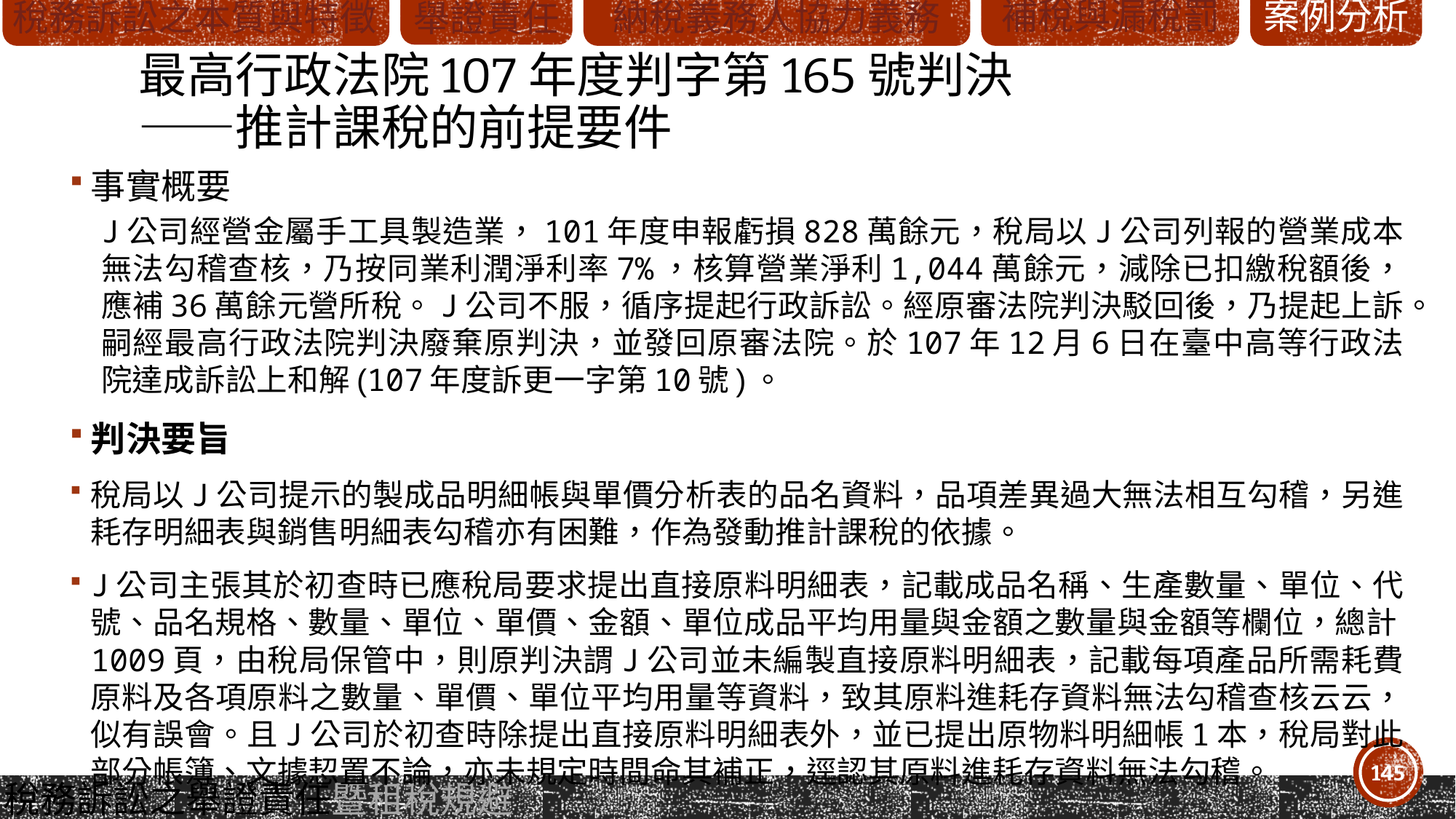

# 最高行政法院107年度判字第165號判決 ——推計課稅的前提要件
事實概要
J公司經營金屬手工具製造業，101年度申報虧損828萬餘元，稅局以J公司列報的營業成本無法勾稽查核，乃按同業利潤淨利率7%，核算營業淨利1,044萬餘元，減除已扣繳稅額後，應補36萬餘元營所稅。J公司不服，循序提起行政訴訟。經原審法院判決駁回後，乃提起上訴。嗣經最高行政法院判決廢棄原判決，並發回原審法院。於107年12月6日在臺中高等行政法院達成訴訟上和解(107年度訴更一字第10號)。
判決要旨
稅局以J公司提示的製成品明細帳與單價分析表的品名資料，品項差異過大無法相互勾稽，另進耗存明細表與銷售明細表勾稽亦有困難，作為發動推計課稅的依據。
J公司主張其於初查時已應稅局要求提出直接原料明細表，記載成品名稱、生產數量、單位、代號、品名規格、數量、單位、單價、金額、單位成品平均用量與金額之數量與金額等欄位，總計1009頁，由稅局保管中，則原判決謂J公司並未編製直接原料明細表，記載每項產品所需耗費原料及各項原料之數量、單價、單位平均用量等資料，致其原料進耗存資料無法勾稽查核云云，似有誤會。且J公司於初查時除提出直接原料明細表外，並已提出原物料明細帳1本，稅局對此部分帳簿、文據恝置不論，亦未規定時間命其補正，逕認其原料進耗存資料無法勾稽。

145